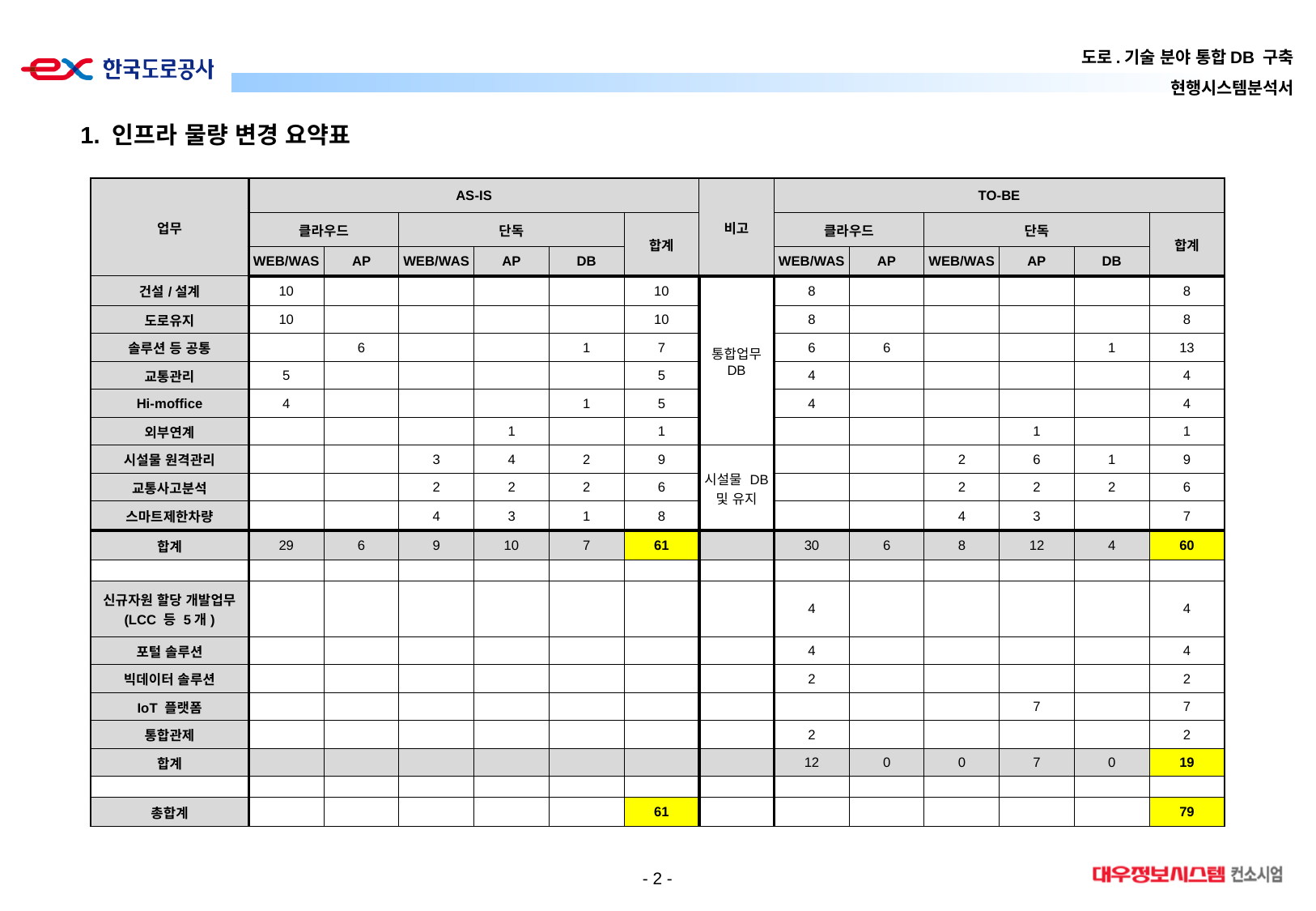

1. 인프라 물량 변경 요약표
| 업무 | AS-IS |  |  |  |  |  | 비고 | TO-BE |  |  |  |  |  |
| --- | --- | --- | --- | --- | --- | --- | --- | --- | --- | --- | --- | --- | --- |
|  | 클라우드 |  | 단독 |  |  | 합계 |  | 클라우드 |  | 단독 |  |  | 합계 |
|  | WEB/WAS | AP | WEB/WAS | AP | DB |  |  | WEB/WAS | AP | WEB/WAS | AP | DB |  |
| 건설/설계 | 10 |  |  |  |  | 10 | 통합업무 DB | 8 |  |  |  |  | 8 |
| 도로유지 | 10 |  |  |  |  | 10 |  | 8 |  |  |  |  | 8 |
| 솔루션 등 공통 |  | 6 |  |  | 1 | 7 |  | 6 | 6 |  |  | 1 | 13 |
| 교통관리 | 5 |  |  |  |  | 5 |  | 4 |  |  |  |  | 4 |
| Hi-moffice | 4 |  |  |  | 1 | 5 |  | 4 |  |  |  |  | 4 |
| 외부연계 |  |  |  | 1 |  | 1 |  |  |  |  | 1 |  | 1 |
| 시설물 원격관리 |  |  | 3 | 4 | 2 | 9 | 시설물 DB 및 유지 |  |  | 2 | 6 | 1 | 9 |
| 교통사고분석 |  |  | 2 | 2 | 2 | 6 |  |  |  | 2 | 2 | 2 | 6 |
| 스마트제한차량 |  |  | 4 | 3 | 1 | 8 |  |  |  | 4 | 3 |  | 7 |
| 합계 | 29 | 6 | 9 | 10 | 7 | 61 |  | 30 | 6 | 8 | 12 | 4 | 60 |
|  |  |  |  |  |  |  |  |  |  |  |  |  |  |
| 신규자원 할당 개발업무 (LCC 등 5개) |  |  |  |  |  |  |  | 4 |  |  |  |  | 4 |
| 포털 솔루션 |  |  |  |  |  |  |  | 4 |  |  |  |  | 4 |
| 빅데이터 솔루션 |  |  |  |  |  |  |  | 2 |  |  |  |  | 2 |
| IoT 플랫폼 |  |  |  |  |  |  |  |  |  |  | 7 |  | 7 |
| 통합관제 |  |  |  |  |  |  |  | 2 |  |  |  |  | 2 |
| 합계 |  |  |  |  |  |  |  | 12 | 0 | 0 | 7 | 0 | 19 |
|  |  |  |  |  |  |  |  |  |  |  |  |  |  |
| 총합계 |  |  |  |  |  | 61 |  |  |  |  |  |  | 79 |